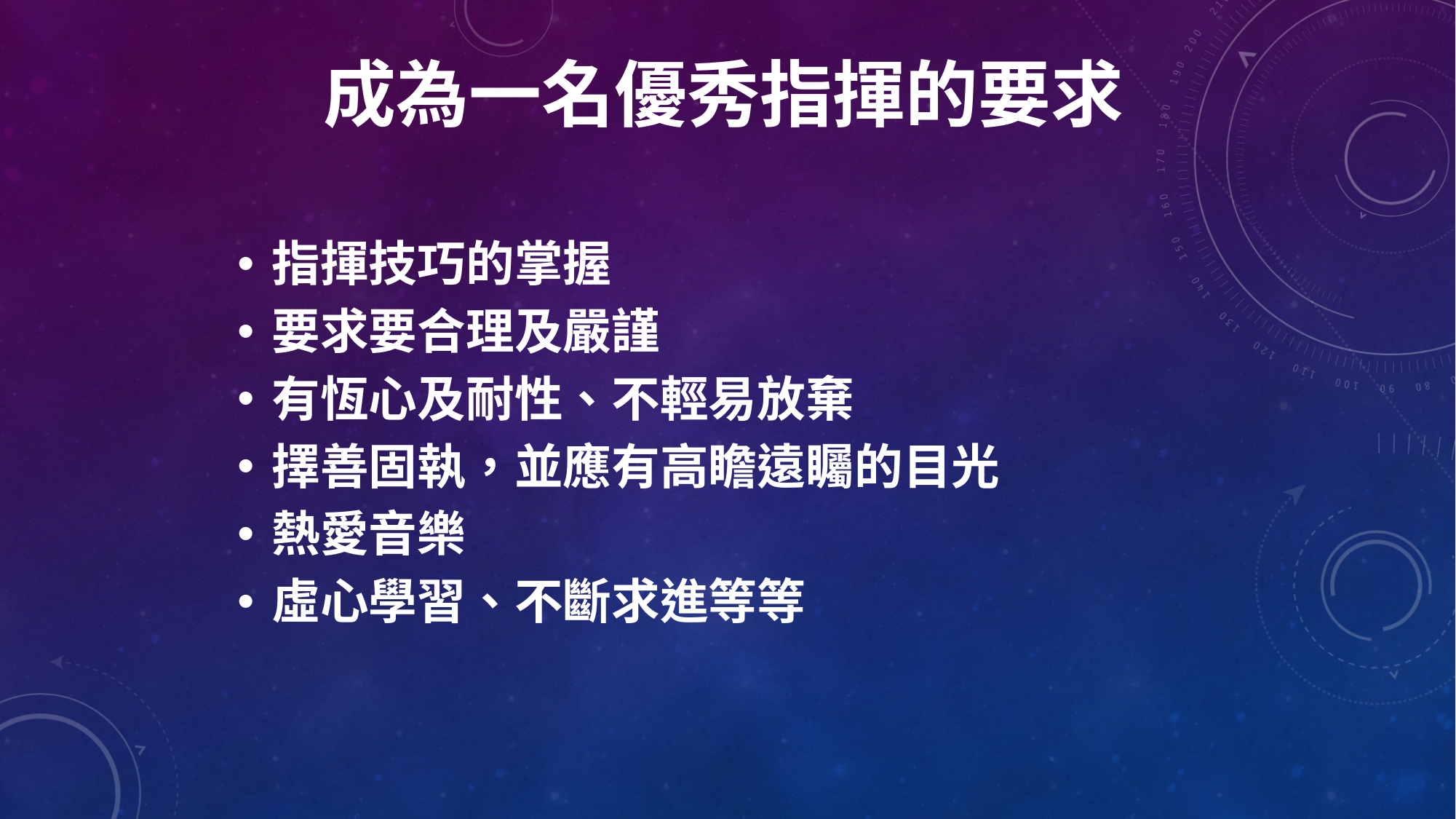

# 成為一名優秀指揮的要求
指揮技巧的掌握
要求要合理及嚴謹
有恆心及耐性、不輕易放棄
擇善固執，並應有高瞻遠矚的目光
熱愛音樂
虛心學習、不斷求進等等